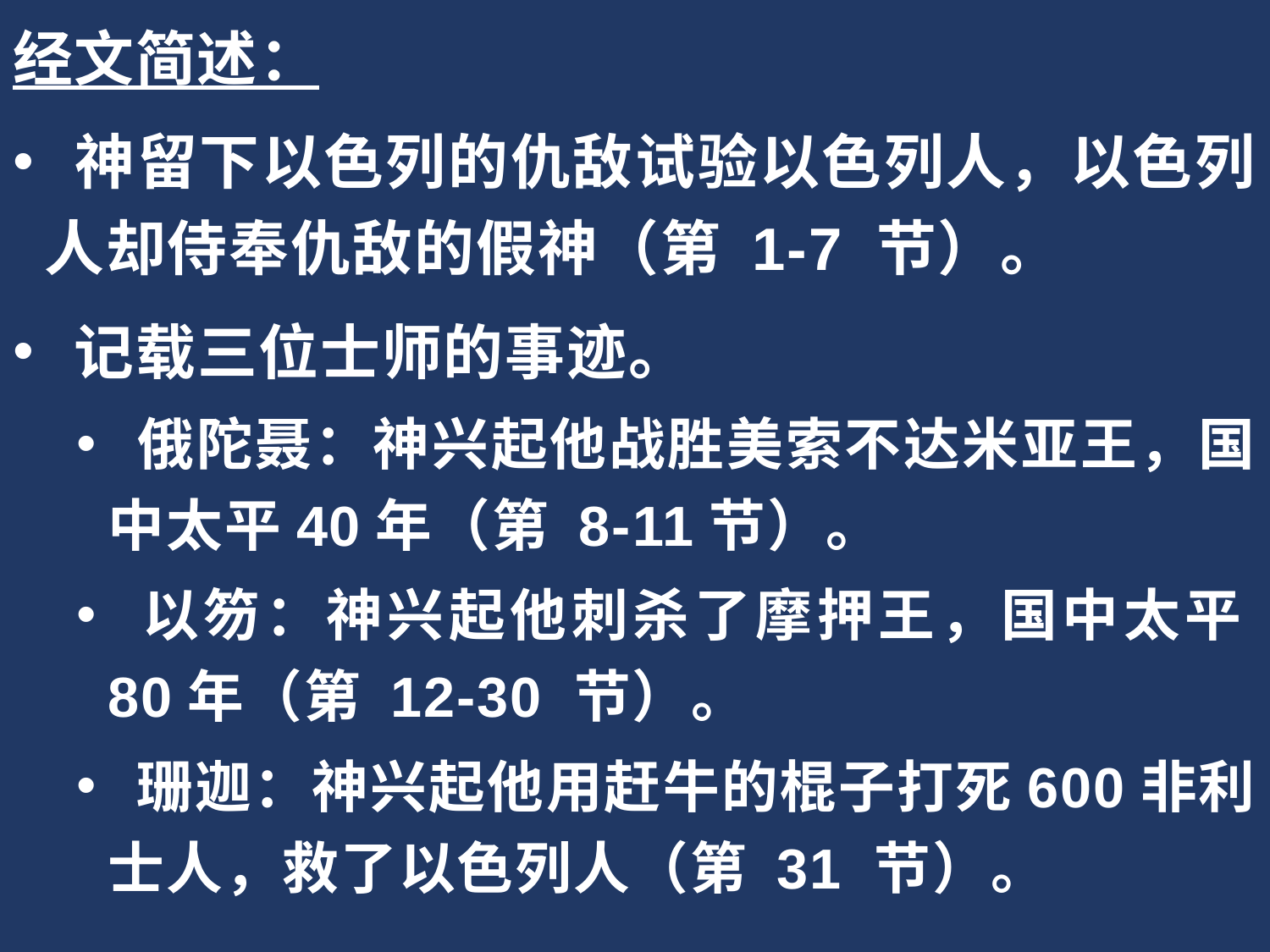

经文简述：
 神留下以色列的仇敌试验以色列人，以色列人却侍奉仇敌的假神（第 1-7 节）。
 记载三位士师的事迹。
 俄陀聂：神兴起他战胜美索不达米亚王，国中太平40年（第 8-11节）。
 以笏：神兴起他刺杀了摩押王，国中太平80年（第 12-30 节）。
 珊迦：神兴起他用赶牛的棍子打死600非利士人，救了以色列人（第 31 节）。